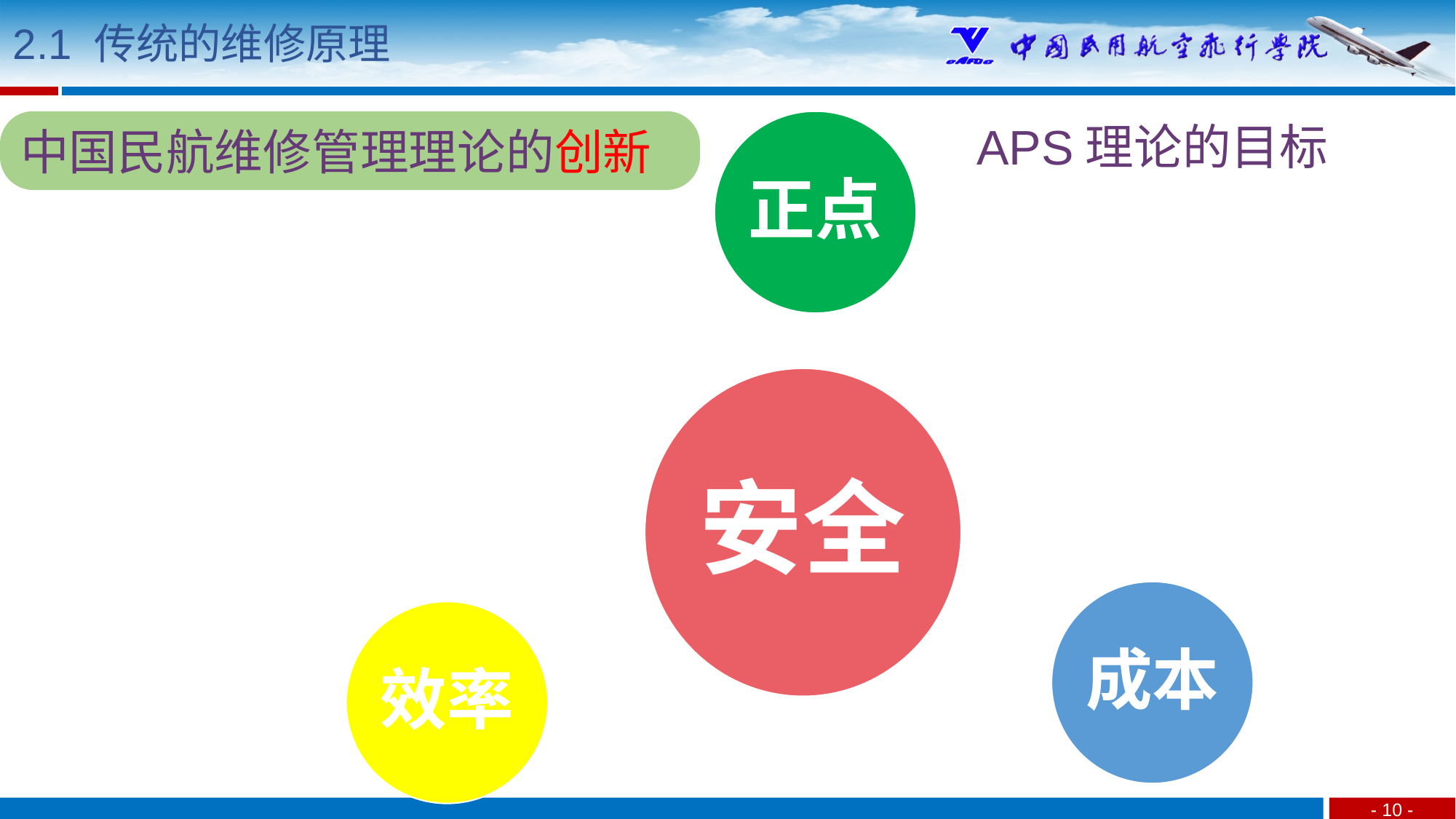

2.1 传统的维修原理

正点
APS理论的目标
中国民航维修管理理论的创新

安全
精益
生产

成本

效率